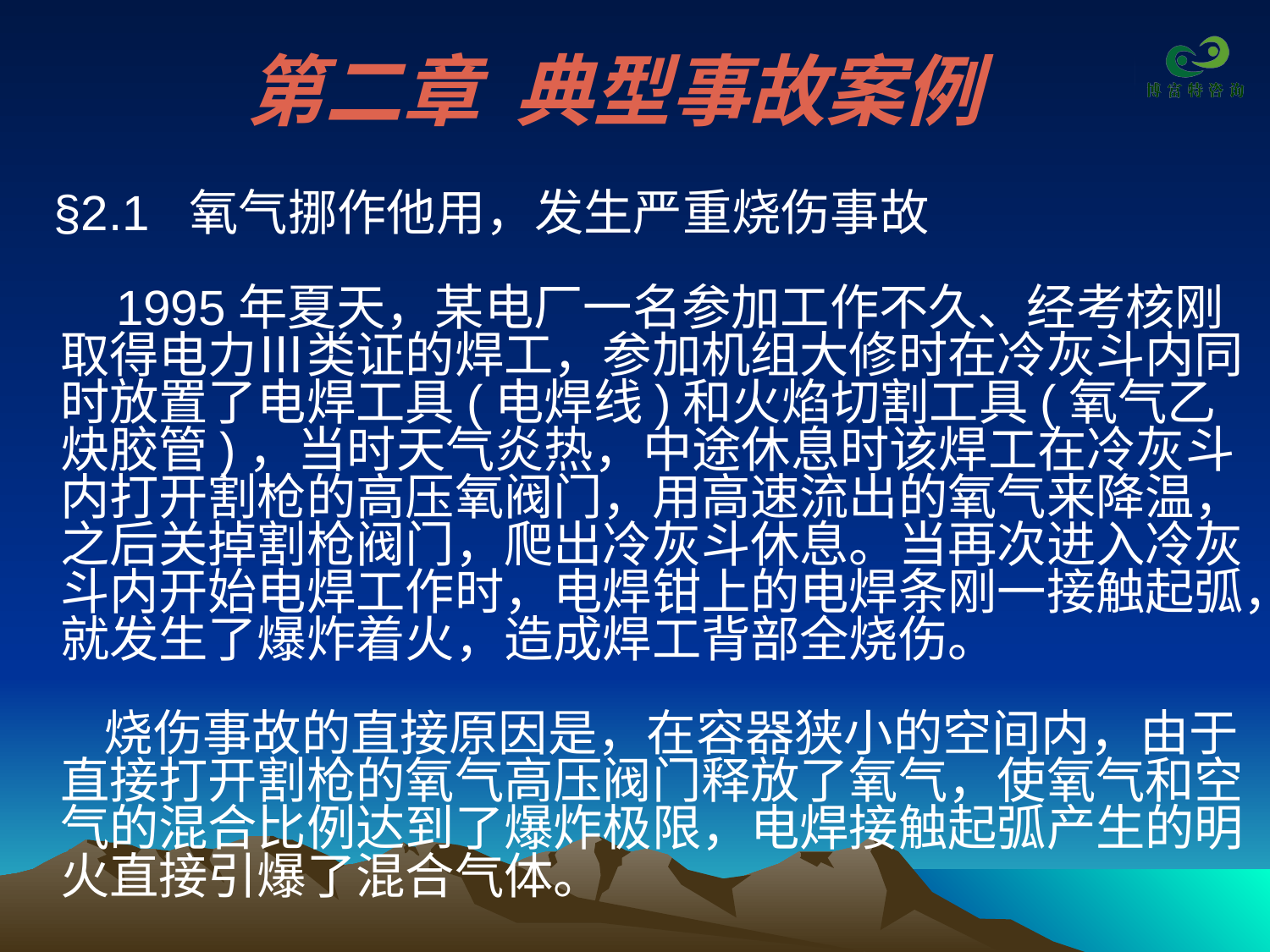

# 第二章  典型事故案例
   §2.1  氧气挪作他用，发生严重烧伤事故  
    1995年夏天，某电厂一名参加工作不久、经考核刚取得电力Ⅲ类证的焊工，参加机组大修时在冷灰斗内同时放置了电焊工具(电焊线)和火焰切割工具(氧气乙炔胶管)，当时天气炎热，中途休息时该焊工在冷灰斗内打开割枪的高压氧阀门，用高速流出的氧气来降温，之后关掉割枪阀门，爬出冷灰斗休息。当再次进入冷灰斗内开始电焊工作时，电焊钳上的电焊条刚一接触起弧，就发生了爆炸着火，造成焊工背部全烧伤。  
    烧伤事故的直接原因是，在容器狭小的空间内，由于直接打开割枪的氧气高压阀门释放了氧气，使氧气和空气的混合比例达到了爆炸极限，电焊接触起弧产生的明火直接引爆了混合气体。